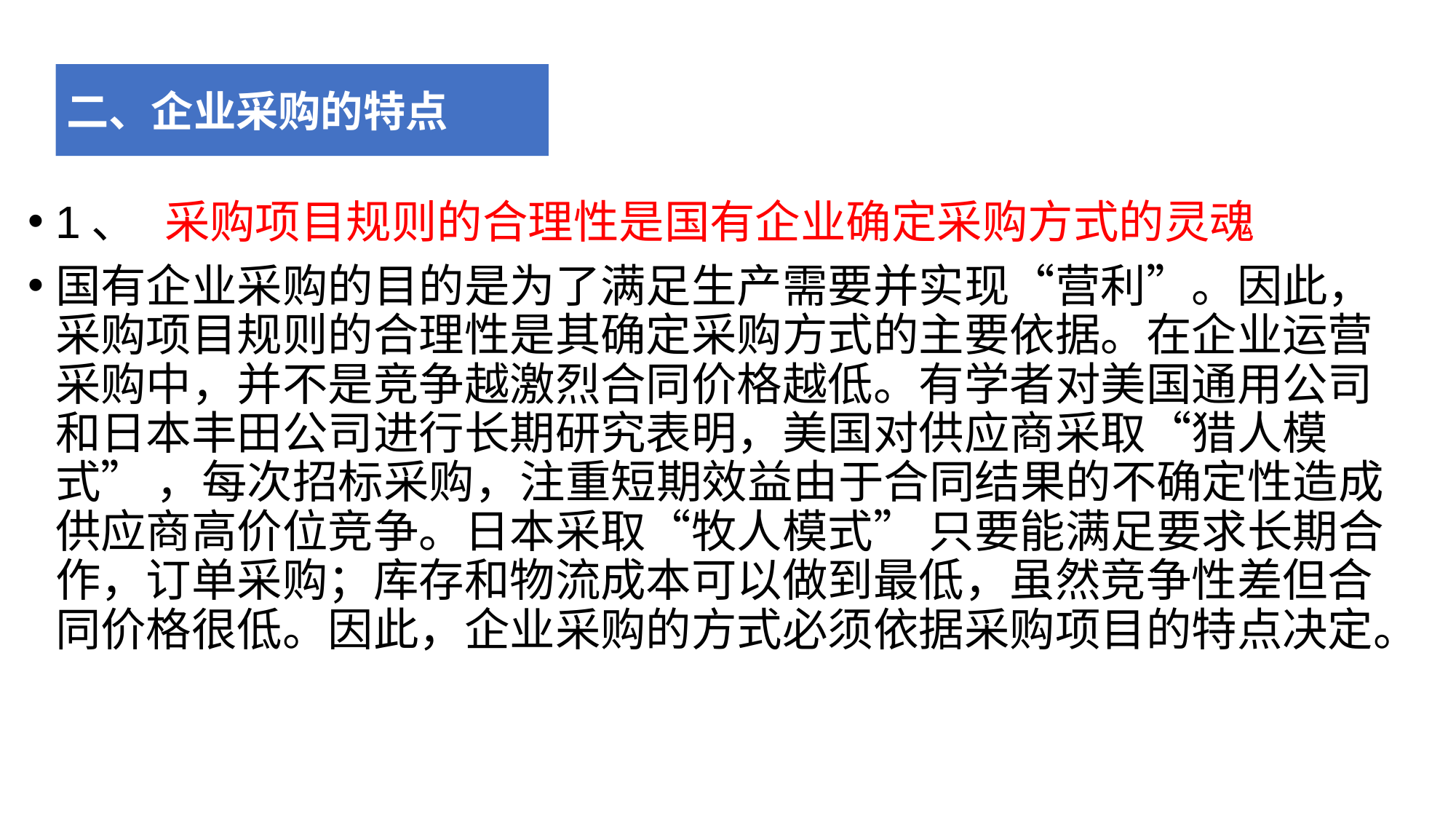

二、企业采购的特点
1、	采购项目规则的合理性是国有企业确定采购方式的灵魂
国有企业采购的目的是为了满足生产需要并实现“营利”。因此，采购项目规则的合理性是其确定采购方式的主要依据。在企业运营采购中，并不是竞争越激烈合同价格越低。有学者对美国通用公司和日本丰田公司进行长期研究表明，美国对供应商采取“猎人模式” ，每次招标采购，注重短期效益由于合同结果的不确定性造成供应商高价位竞争。日本采取“牧人模式” 只要能满足要求长期合作，订单采购；库存和物流成本可以做到最低，虽然竞争性差但合同价格很低。因此，企业采购的方式必须依据采购项目的特点决定。